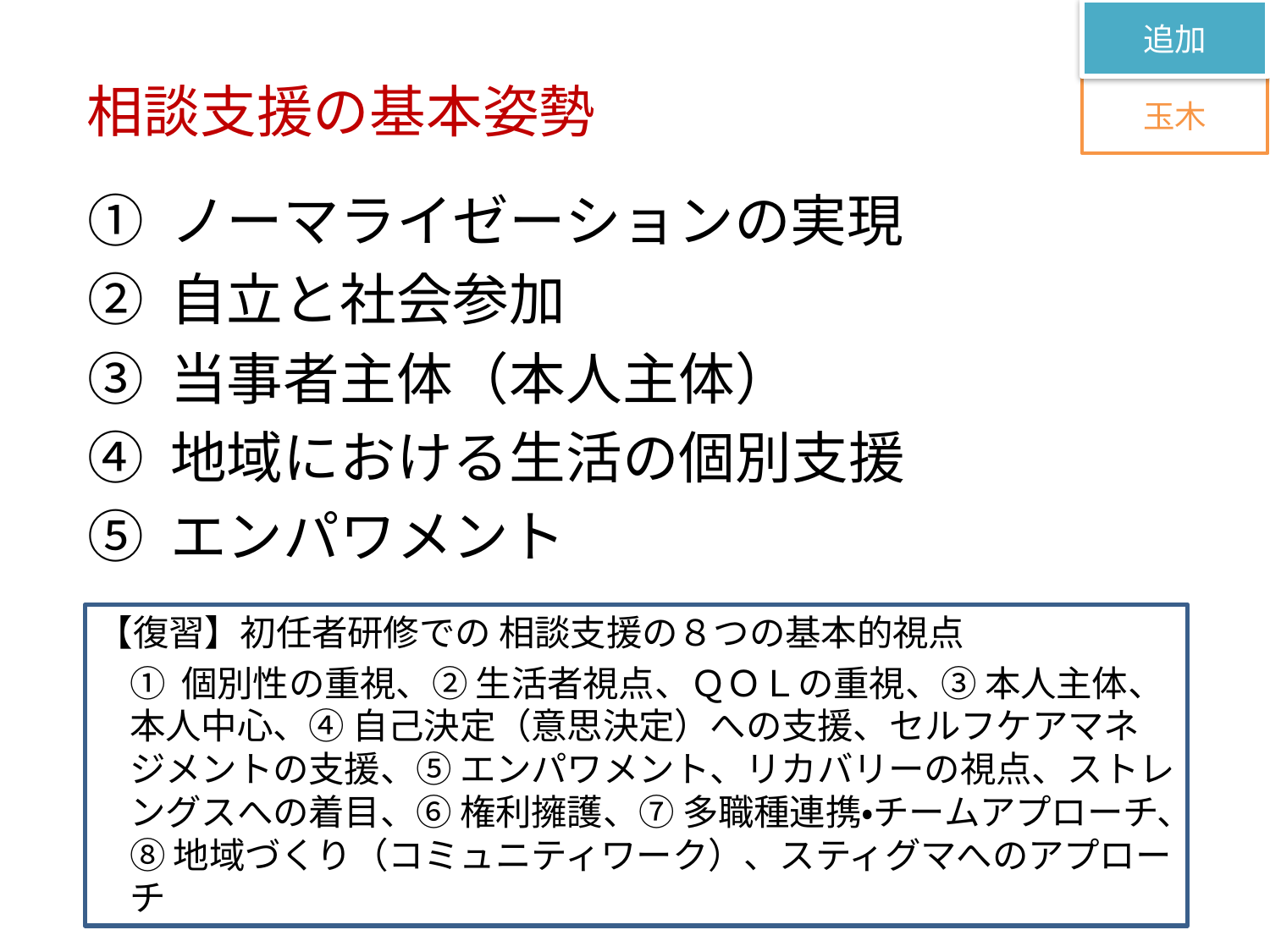

追加
# 相談支援の基本姿勢
玉木
① ノーマライゼーションの実現
② 自立と社会参加
③ 当事者主体（本人主体）
④ 地域における生活の個別支援
⑤ エンパワメント
【復習】初任者研修での 相談支援の８つの基本的視点
① 個別性の重視、② 生活者視点、ＱＯＬの重視、③ 本人主体、本人中心、④ 自己決定（意思決定）への支援、セルフケアマネジメントの支援、⑤ エンパワメント、リカバリーの視点、ストレングスへの着目、⑥ 権利擁護、⑦ 多職種連携・チームアプローチ、⑧ 地域づくり（コミュニティワーク）、スティグマへのアプローチ